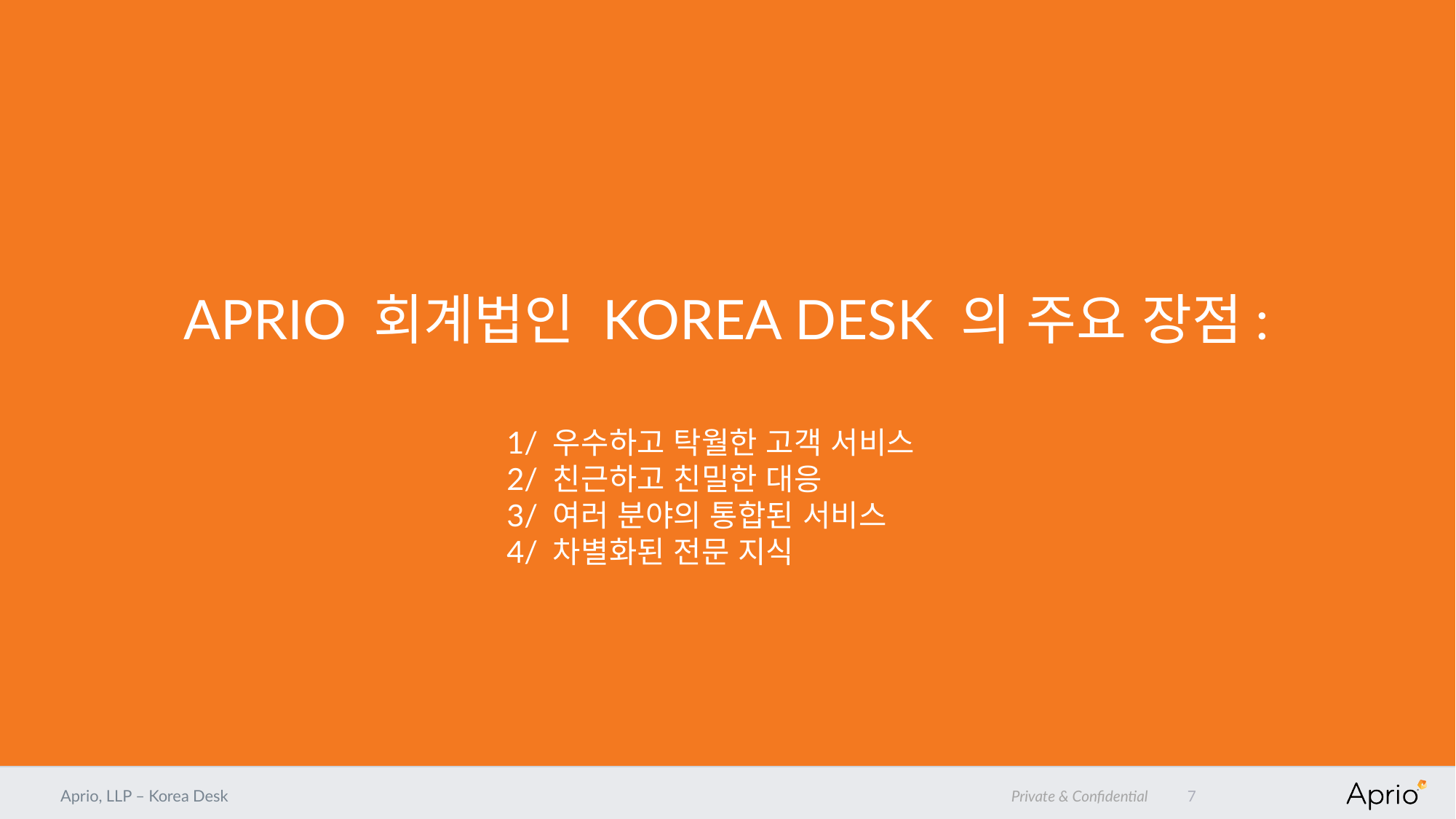

APRIO 회계법인 KOREA DESK 의 주요 장점:
1/ 우수하고 탁월한 고객 서비스
2/ 친근하고 친밀한 대응
3/ 여러 분야의 통합된 서비스
4/ 차별화된 전문 지식

Aprio, LLP – Korea Desk
 Private & Confidential
7